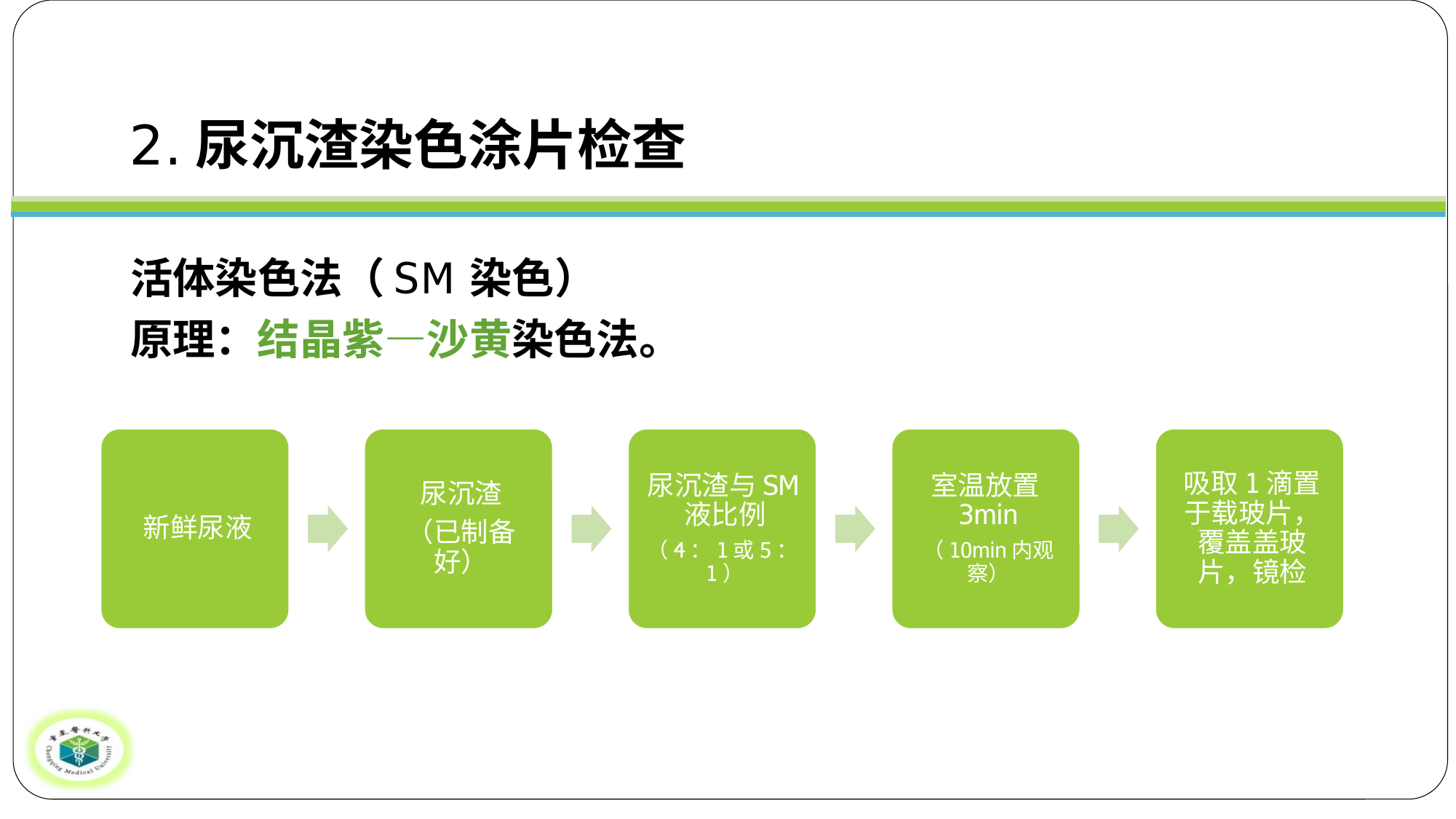

# 2.尿沉渣染色涂片检查
活体染色法（SM染色）
原理：结晶紫—沙黄染色法。
新鲜尿液

尿沉渣
（已制备好）

尿沉渣与SM液比例
（4：1或5：1）

室温放置3min
（10min内观察）

吸取1滴置于载玻片，覆盖盖玻片，镜检